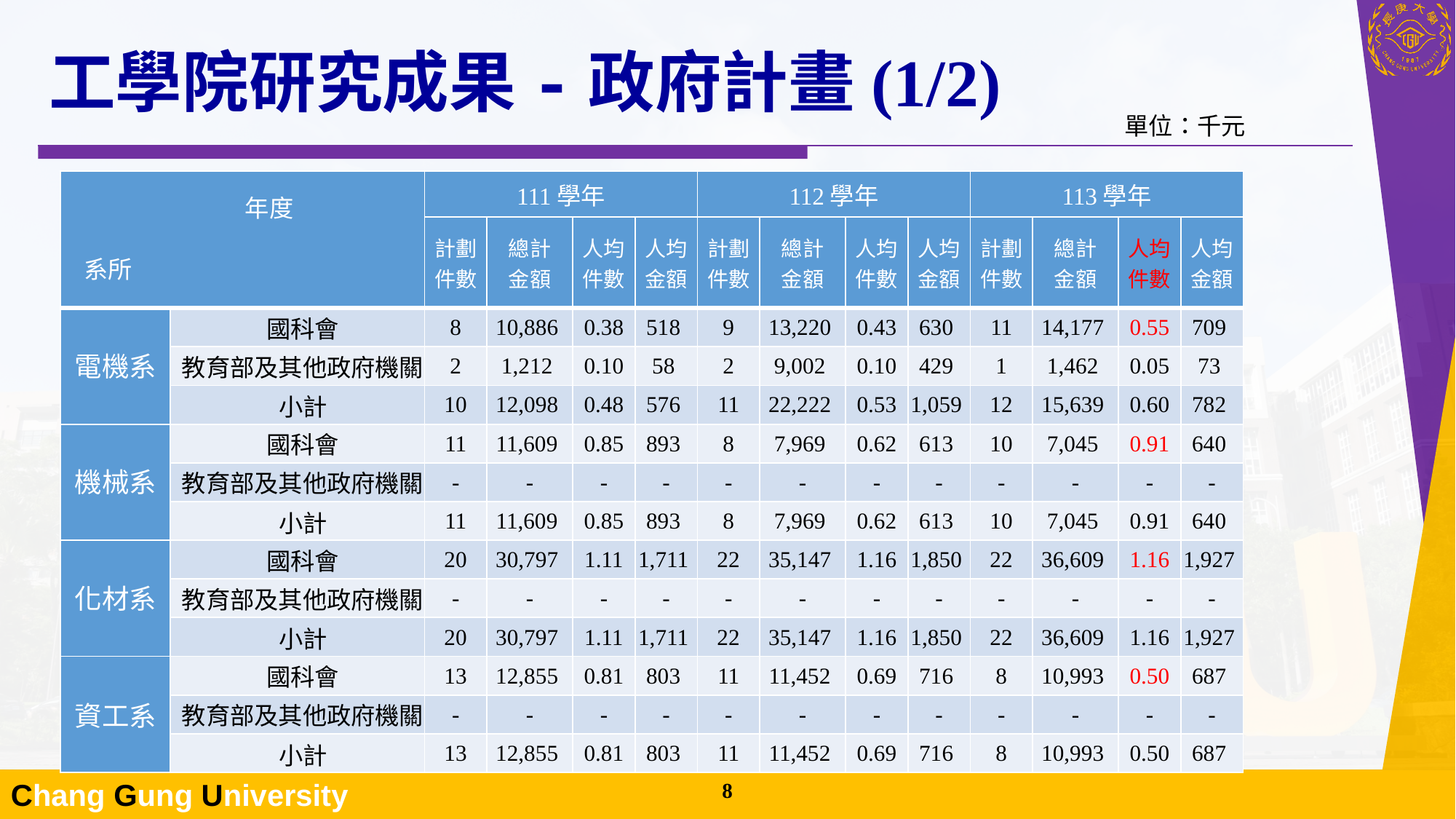

# 工學院研究成果-政府計畫(1/2)
單位：千元
| 年度 系所 |  | 111學年 |  |  |  | 112學年 |  |  |  | 113學年 |  |  |  |
| --- | --- | --- | --- | --- | --- | --- | --- | --- | --- | --- | --- | --- | --- |
|  |  | 計劃件數 | 總計 金額 | 人均 件數 | 人均 金額 | 計劃件數 | 總計 金額 | 人均 件數 | 人均 金額 | 計劃件數 | 總計 金額 | 人均 件數 | 人均 金額 |
| 電機系 | 國科會 | 8 | 10,886 | 0.38 | 518 | 9 | 13,220 | 0.43 | 630 | 11 | 14,177 | 0.55 | 709 |
|  | 教育部及其他政府機關 | 2 | 1,212 | 0.10 | 58 | 2 | 9,002 | 0.10 | 429 | 1 | 1,462 | 0.05 | 73 |
|  | 小計 | 10 | 12,098 | 0.48 | 576 | 11 | 22,222 | 0.53 | 1,059 | 12 | 15,639 | 0.60 | 782 |
| 機械系 | 國科會 | 11 | 11,609 | 0.85 | 893 | 8 | 7,969 | 0.62 | 613 | 10 | 7,045 | 0.91 | 640 |
|  | 教育部及其他政府機關 | - | - | - | - | - | - | - | - | - | - | - | - |
|  | 小計 | 11 | 11,609 | 0.85 | 893 | 8 | 7,969 | 0.62 | 613 | 10 | 7,045 | 0.91 | 640 |
| 化材系 | 國科會 | 20 | 30,797 | 1.11 | 1,711 | 22 | 35,147 | 1.16 | 1,850 | 22 | 36,609 | 1.16 | 1,927 |
|  | 教育部及其他政府機關 | - | - | - | - | - | - | - | - | - | - | - | - |
|  | 小計 | 20 | 30,797 | 1.11 | 1,711 | 22 | 35,147 | 1.16 | 1,850 | 22 | 36,609 | 1.16 | 1,927 |
| 資工系 | 國科會 | 13 | 12,855 | 0.81 | 803 | 11 | 11,452 | 0.69 | 716 | 8 | 10,993 | 0.50 | 687 |
|  | 教育部及其他政府機關 | - | - | - | - | - | - | - | - | - | - | - | - |
|  | 小計 | 13 | 12,855 | 0.81 | 803 | 11 | 11,452 | 0.69 | 716 | 8 | 10,993 | 0.50 | 687 |
8